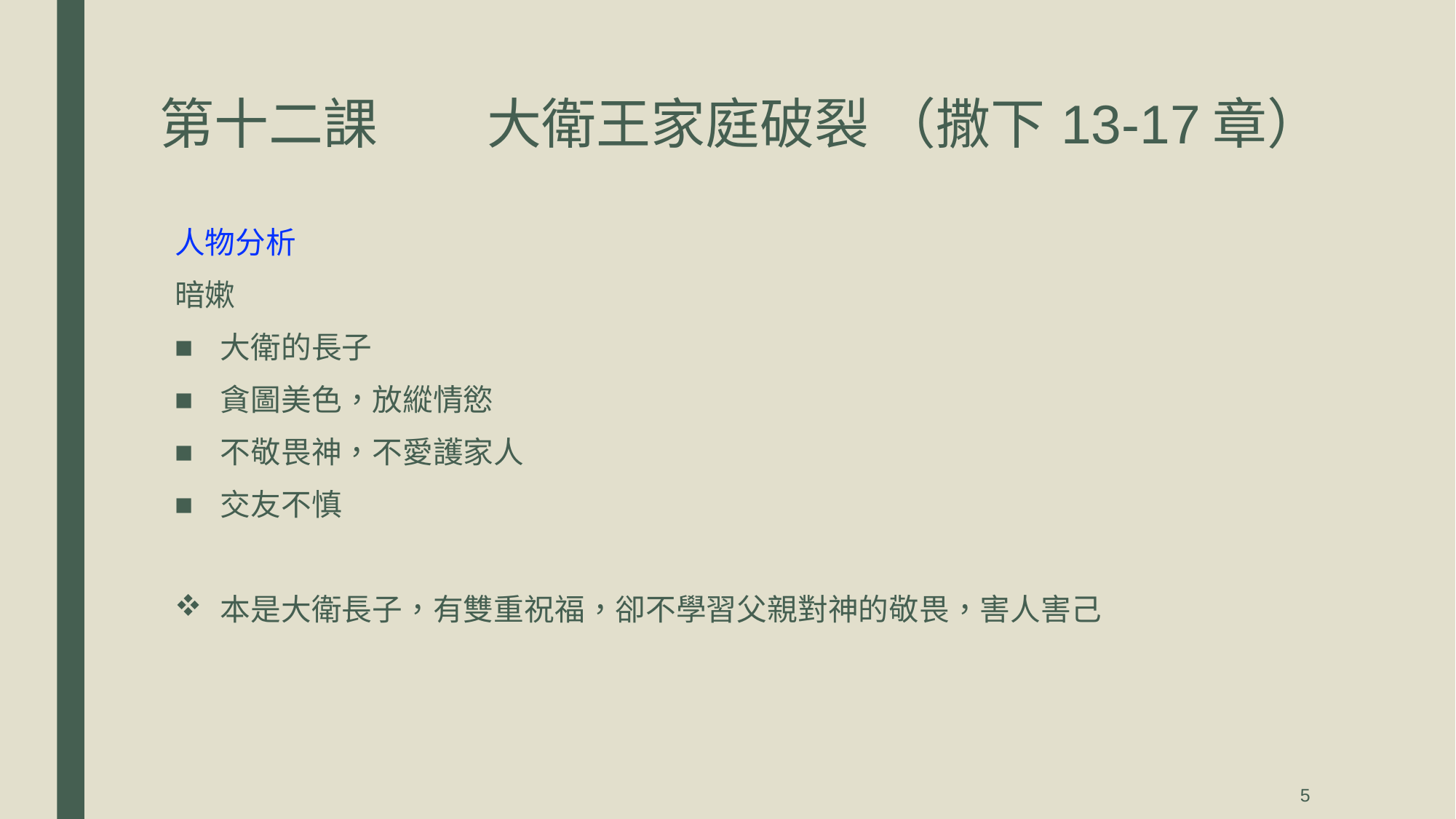

# 第十二課	大衛王家庭破裂 （撒下13-17章）
人物分析
暗嫰
大衛的長子
貪圖美色，放縱情慾
不敬畏神，不愛護家人
交友不慎

本是大衛長子，有雙重祝福，卻不學習父親對神的敬畏，害人害己
5